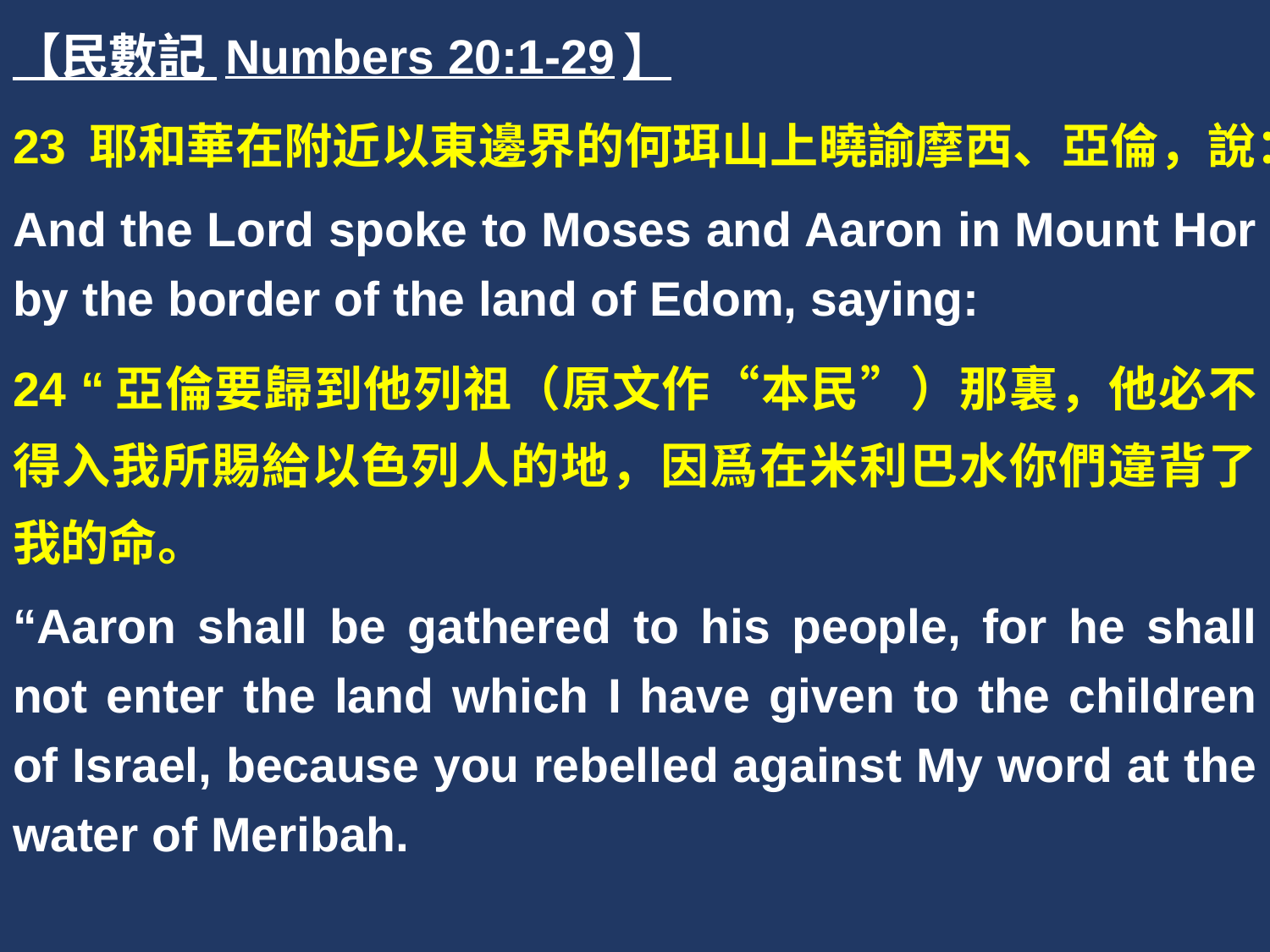

【民數記 Numbers 20:1-29】
23 耶和華在附近以東邊界的何珥山上曉諭摩西、亞倫，說：
And the Lord spoke to Moses and Aaron in Mount Hor by the border of the land of Edom, saying:
24 “亞倫要歸到他列祖（原文作“本民”）那裏，他必不得入我所賜給以色列人的地，因爲在米利巴水你們違背了我的命。
“Aaron shall be gathered to his people, for he shall not enter the land which I have given to the children of Israel, because you rebelled against My word at the water of Meribah.